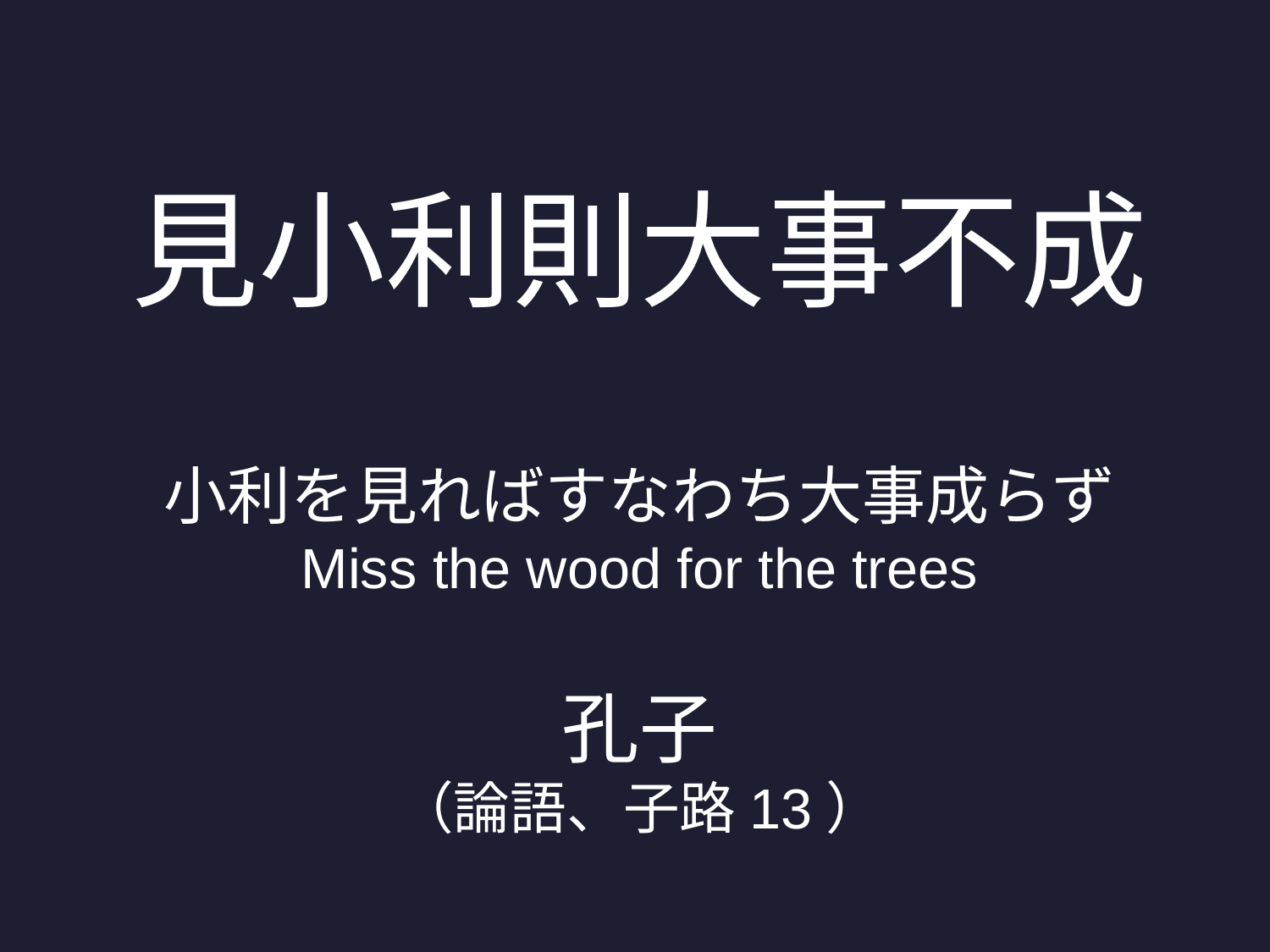

見小利則大事不成
小利を見ればすなわち大事成らず
Miss the wood for the trees
孔子
（論語、子路13）